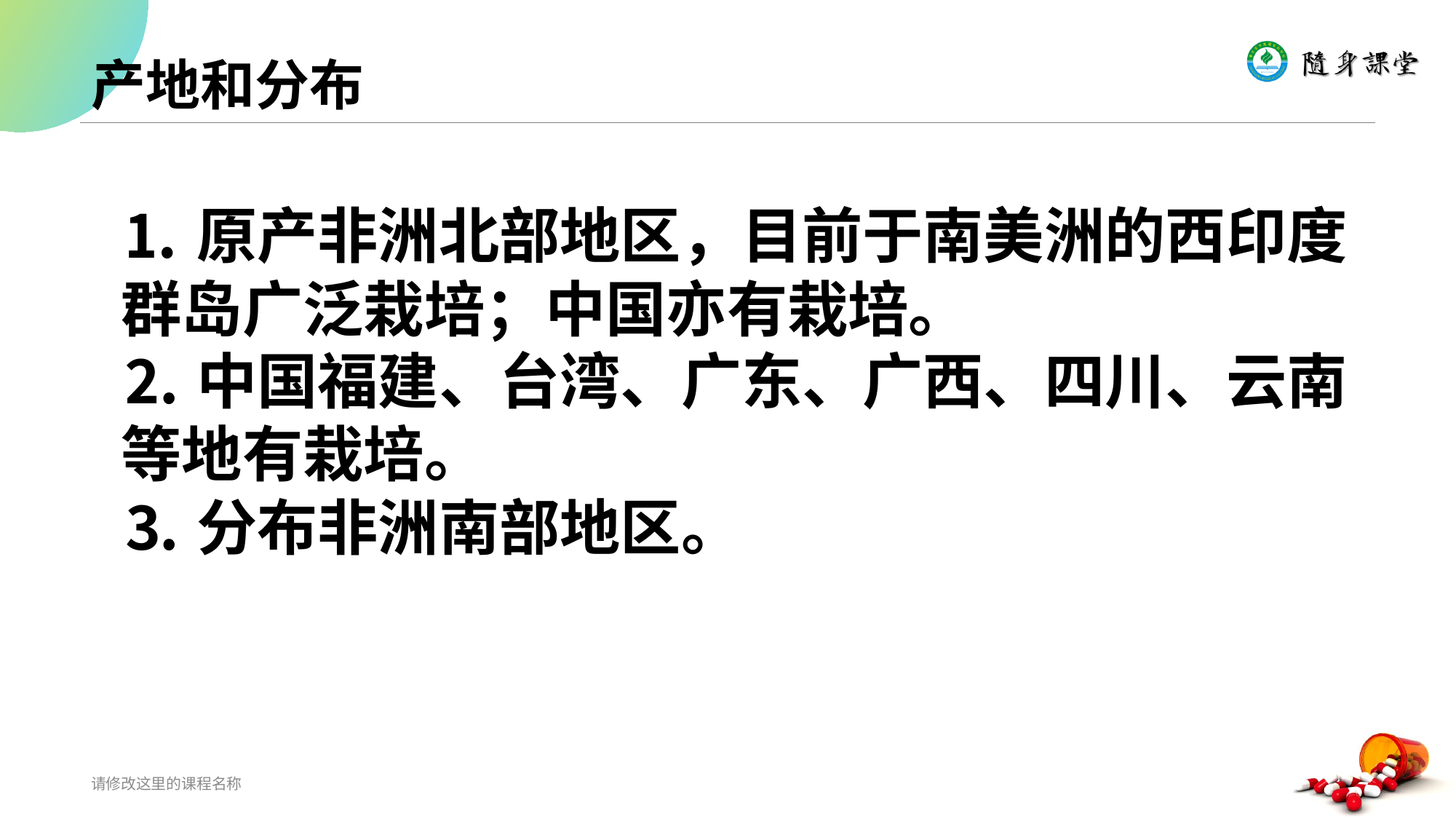

# 产地和分布

⒈原产非洲北部地区，目前于南美洲的西印度群岛广泛栽培；中国亦有栽培。
⒉中国福建、台湾、广东、广西、四川、云南等地有栽培。
⒊分布非洲南部地区。

请修改这里的课程名称
9